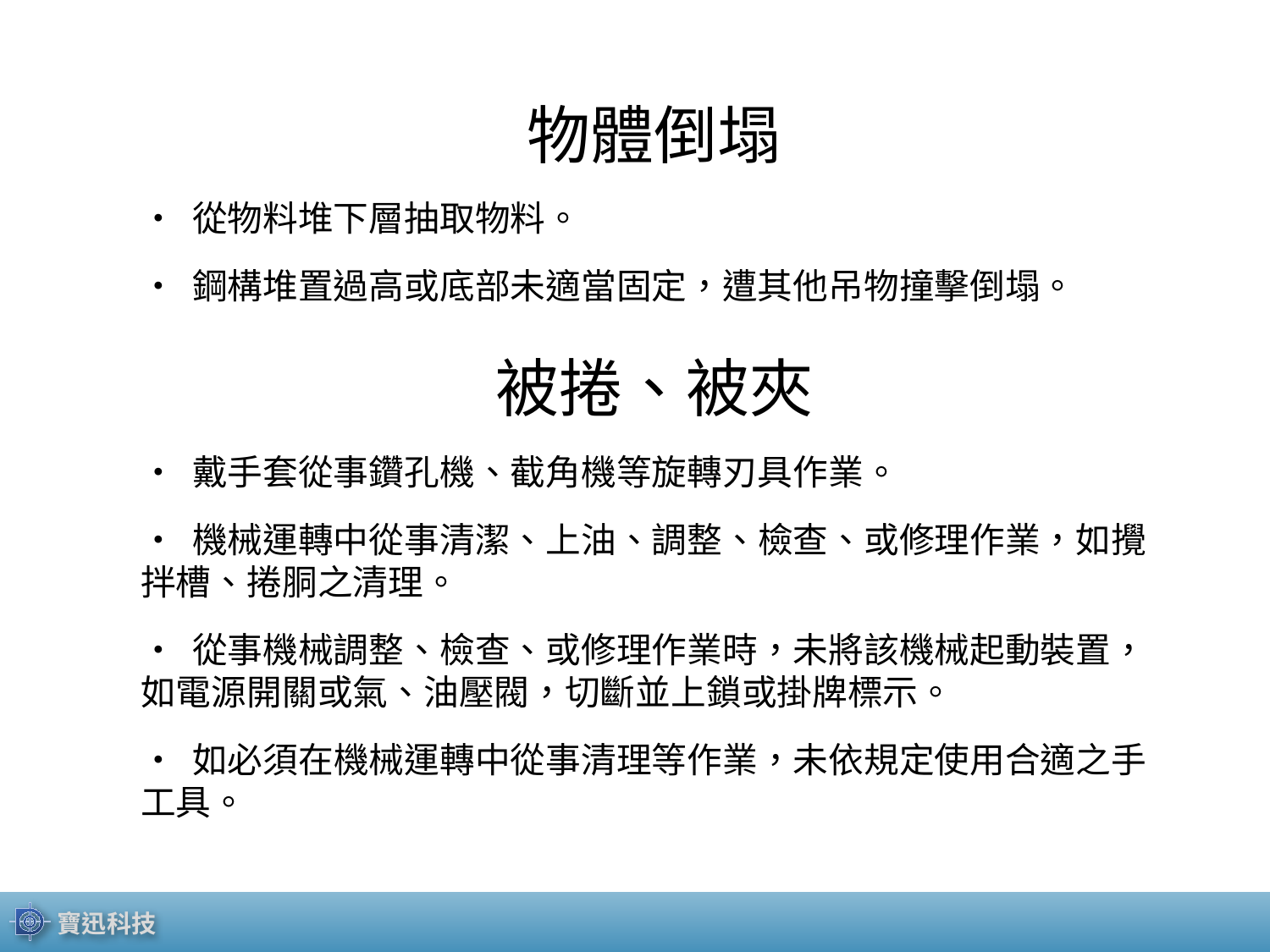

物體倒塌

• 從物料堆下層抽取物料。

• 鋼構堆置過高或底部未適當固定，遭其他吊物撞擊倒塌。

被捲、被夾

• 戴手套從事鑽孔機、截角機等旋轉刃具作業。

• 機械運轉中從事清潔、上油、調整、檢查、或修理作業，如攪拌槽、捲胴之清理。

• 從事機械調整、檢查、或修理作業時，未將該機械起動裝置，如電源開關或氣、油壓閥，切斷並上鎖或掛牌標示。

• 如必須在機械運轉中從事清理等作業，未依規定使用合適之手工具。